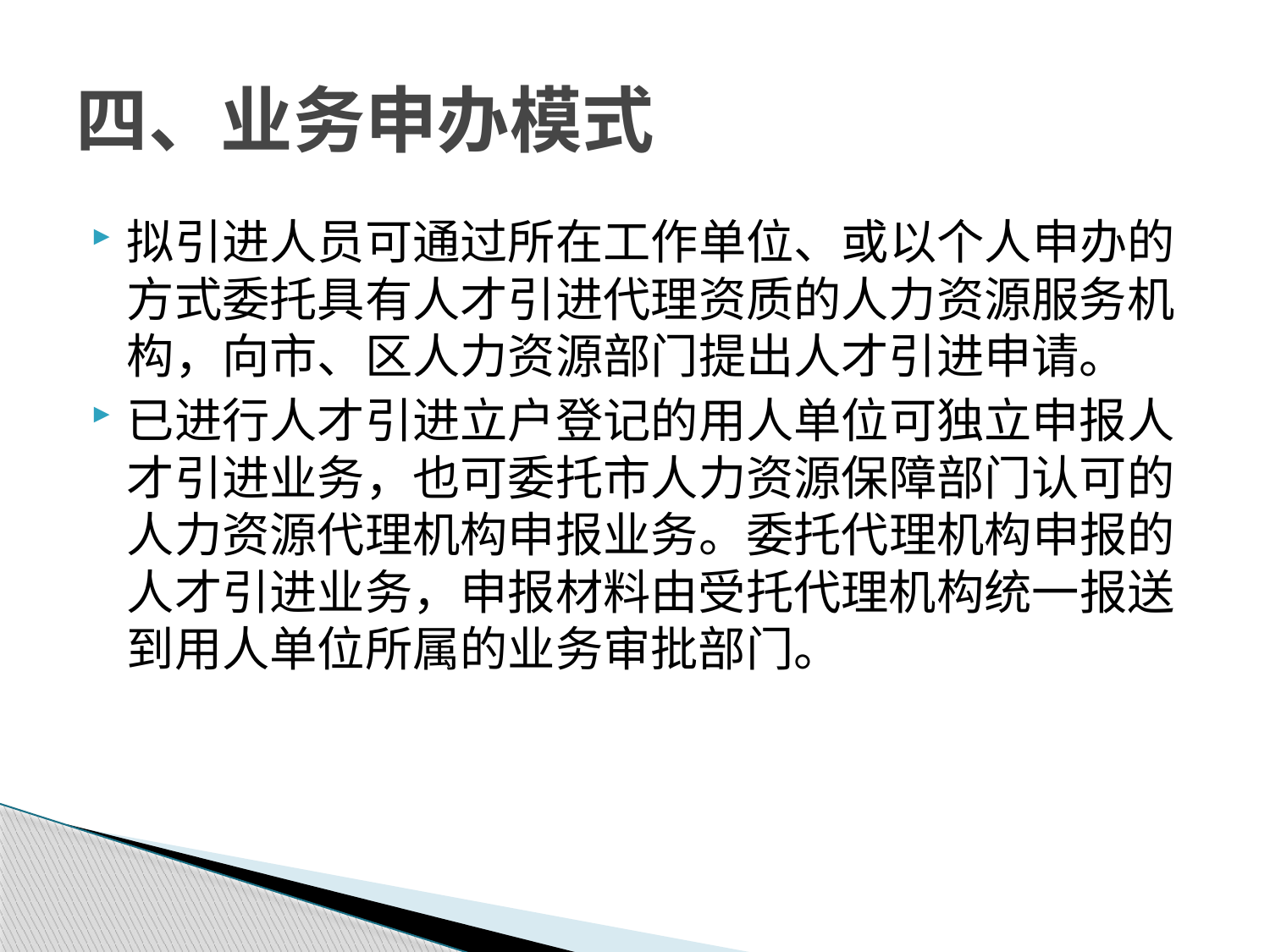

# 四、业务申办模式
拟引进人员可通过所在工作单位、或以个人申办的方式委托具有人才引进代理资质的人力资源服务机构，向市、区人力资源部门提出人才引进申请。
已进行人才引进立户登记的用人单位可独立申报人才引进业务，也可委托市人力资源保障部门认可的人力资源代理机构申报业务。委托代理机构申报的人才引进业务，申报材料由受托代理机构统一报送到用人单位所属的业务审批部门。